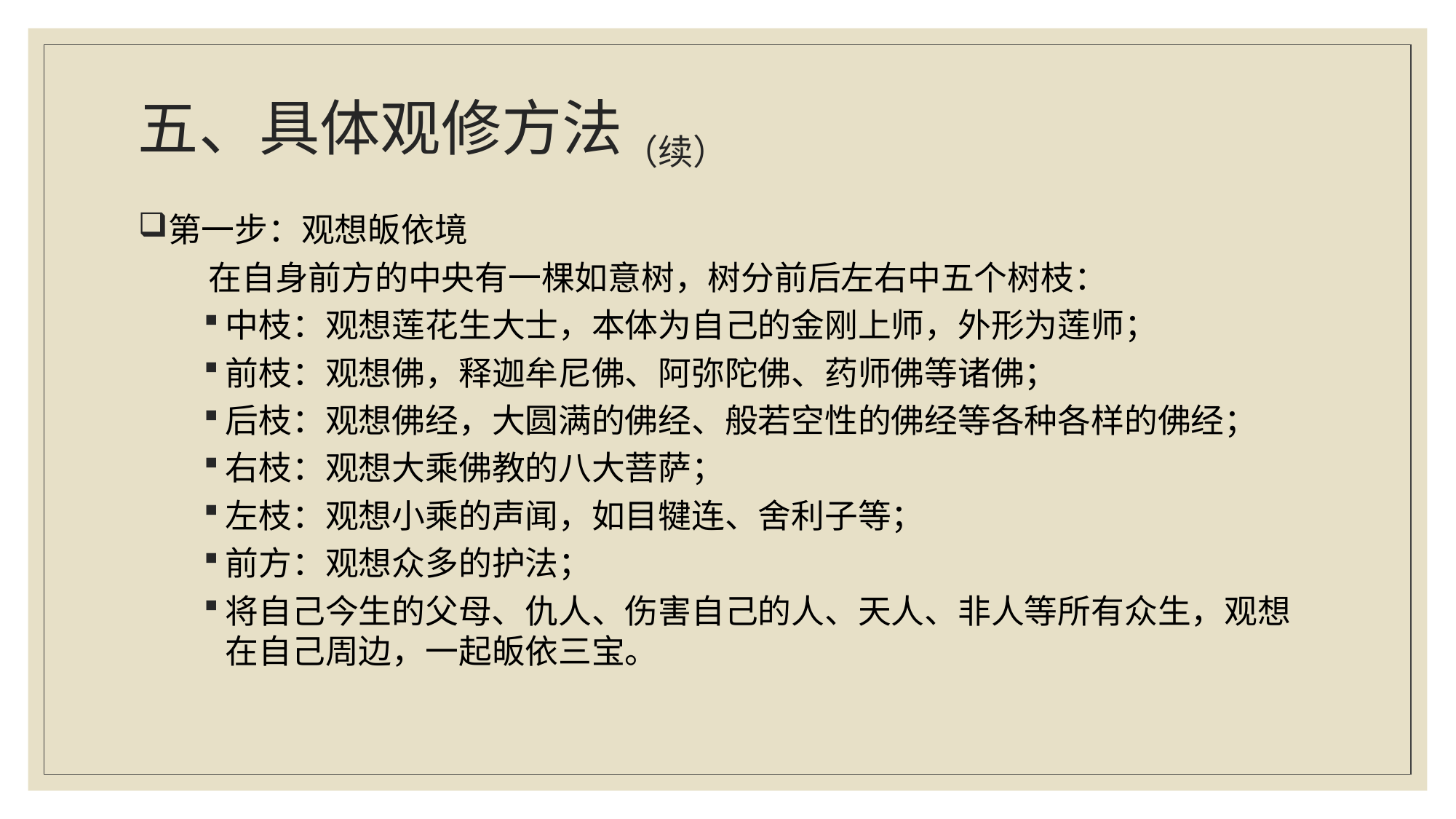

# 五、具体观修方法（续）
第一步：观想皈依境
    在自身前方的中央有一棵如意树，树分前后左右中五个树枝：
中枝：观想莲花生大士，本体为自己的金刚上师，外形为莲师；
前枝：观想佛，释迦牟尼佛、阿弥陀佛、药师佛等诸佛；
后枝：观想佛经，大圆满的佛经、般若空性的佛经等各种各样的佛经；
右枝：观想大乘佛教的八大菩萨；
左枝：观想小乘的声闻，如目犍连、舍利子等；
前方：观想众多的护法；
将自己今生的父母、仇人、伤害自己的人、天人、非人等所有众生，观想在自己周边，一起皈依三宝。